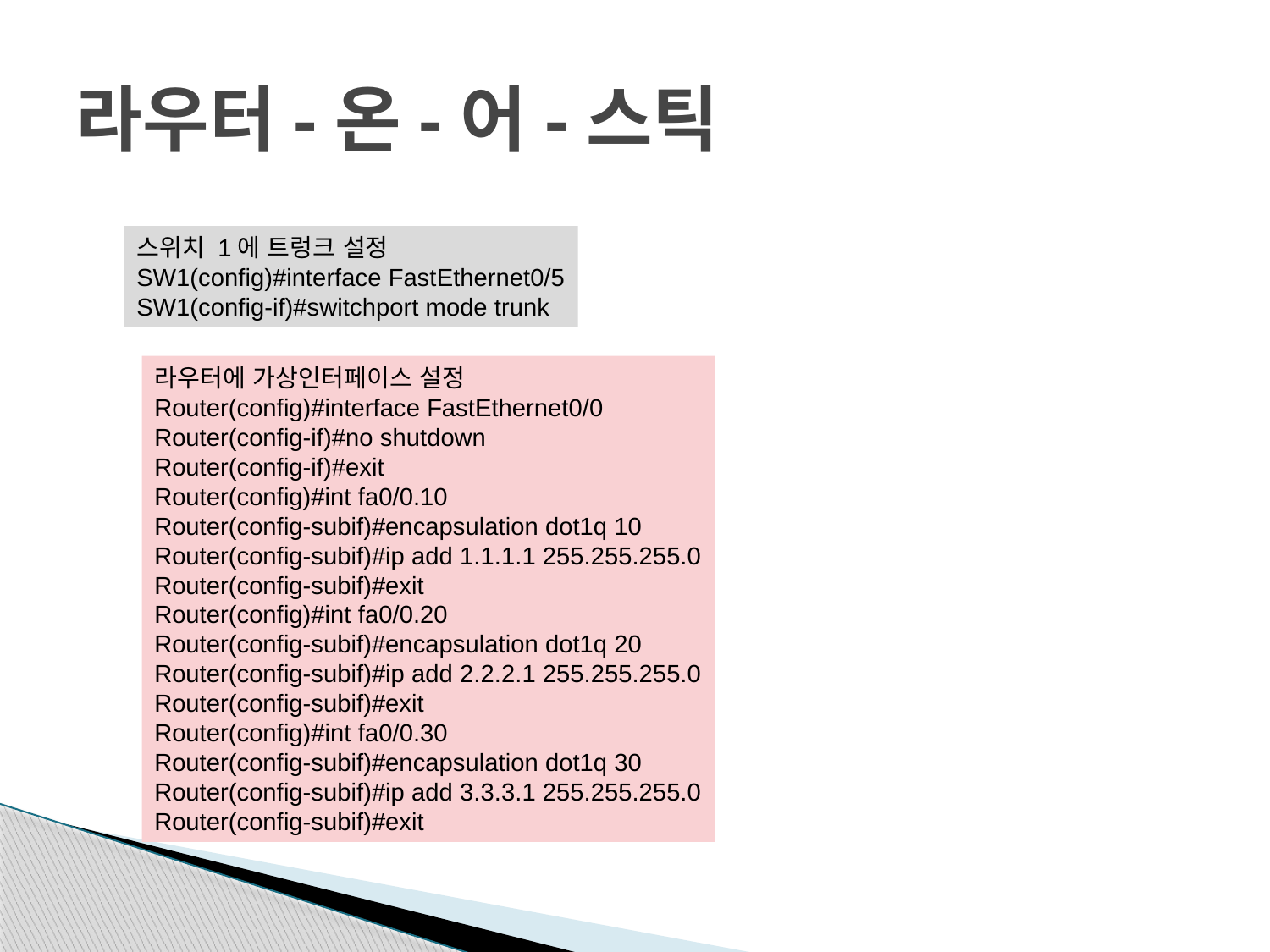

# 라우터-온-어-스틱
스위치 1에 트렁크 설정
SW1(config)#interface FastEthernet0/5
SW1(config-if)#switchport mode trunk
라우터에 가상인터페이스 설정
Router(config)#interface FastEthernet0/0
Router(config-if)#no shutdown
Router(config-if)#exit
Router(config)#int fa0/0.10
Router(config-subif)#encapsulation dot1q 10
Router(config-subif)#ip add 1.1.1.1 255.255.255.0
Router(config-subif)#exit
Router(config)#int fa0/0.20
Router(config-subif)#encapsulation dot1q 20
Router(config-subif)#ip add 2.2.2.1 255.255.255.0
Router(config-subif)#exit
Router(config)#int fa0/0.30
Router(config-subif)#encapsulation dot1q 30
Router(config-subif)#ip add 3.3.3.1 255.255.255.0
Router(config-subif)#exit